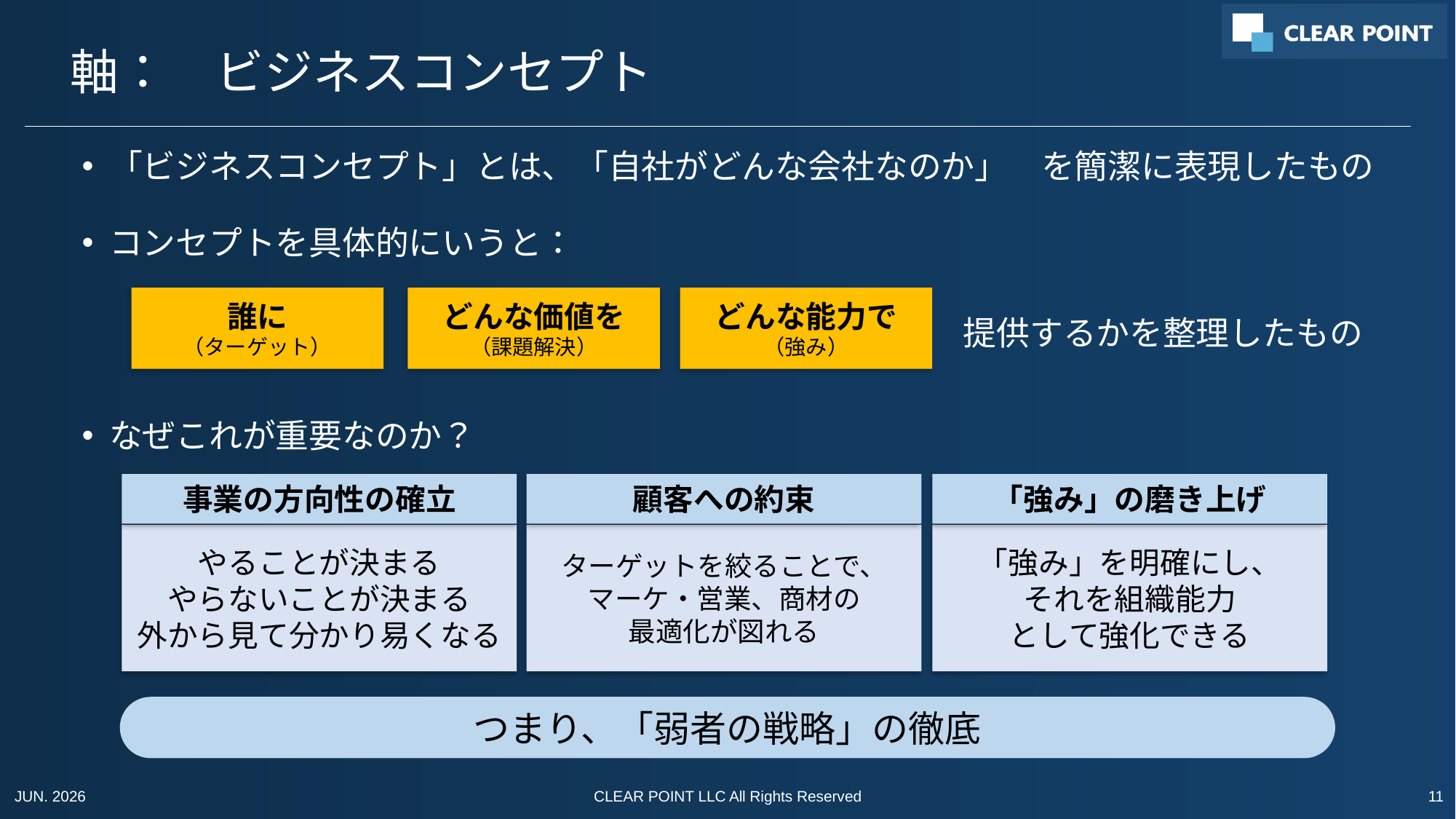

# 軸：　ビジネスコンセプト
「ビジネスコンセプト」とは、「自社がどんな会社なのか」　を簡潔に表現したもの
コンセプトを具体的にいうと：

なぜこれが重要なのか？
誰に
（ターゲット）
どんな価値を
（課題解決）
どんな能力で
（強み）
提供するかを整理したもの
事業の方向性の確立
顧客への約束
「強み」の磨き上げ
やることが決まる
やらないことが決まる
外から見て分かり易くなる
ターゲットを絞ることで、
マーケ・営業、商材の
最適化が図れる
「強み」を明確にし、
それを組織能力
として強化できる
つまり、「弱者の戦略」の徹底
JUN. 2026
CLEAR POINT LLC All Rights Reserved
11